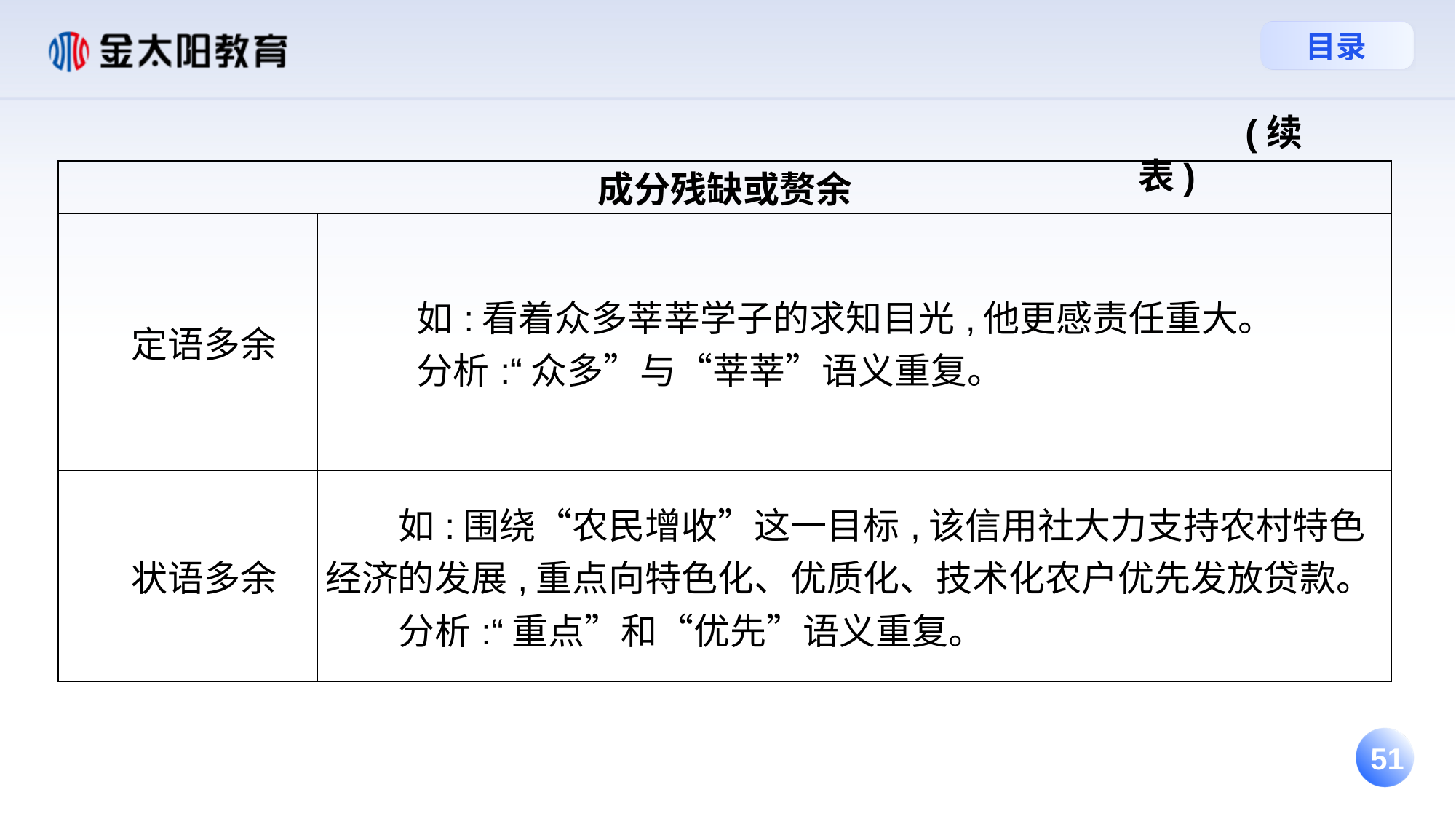

(续表)

| 成分残缺或赘余 |  |
| --- | --- |
| 定语多余 | 如:看着众多莘莘学子的求知目光,他更感责任重大。 分析:“众多”与“莘莘”语义重复。 |
| 状语多余 | 如:围绕“农民增收”这一目标,该信用社大力支持农村特色经济的发展,重点向特色化、优质化、技术化农户优先发放贷款。 分析:“重点”和“优先”语义重复。 |